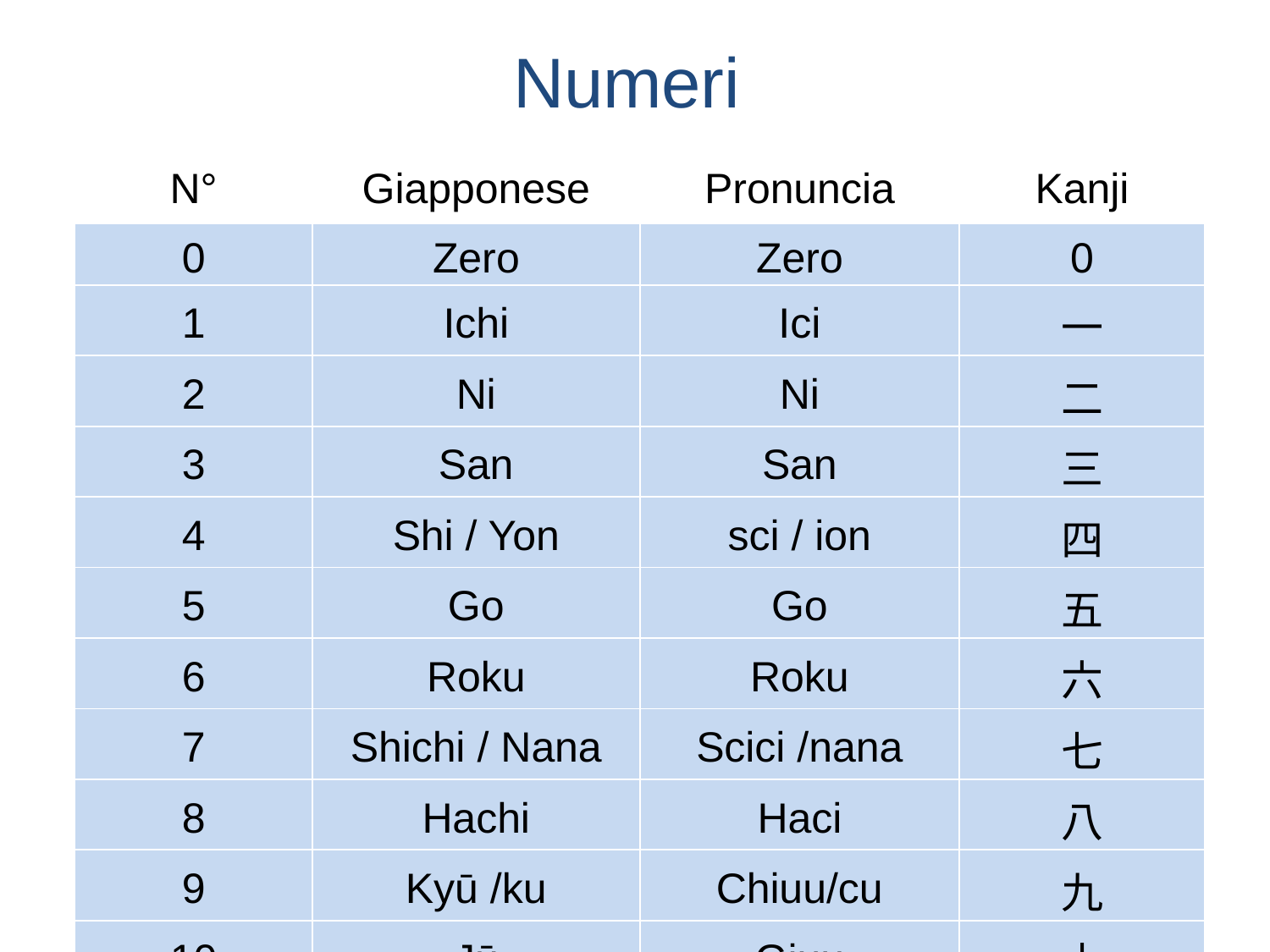

# Numeri
| N° | Giapponese | Pronuncia | Kanji |
| --- | --- | --- | --- |
| 0 | Zero | Zero | 0 |
| 1 | Ichi | Ici | 一 |
| 2 | Ni | Ni | 二 |
| 3 | San | San | 三 |
| 4 | Shi / Yon | sci / ion | 四 |
| 5 | Go | Go | 五 |
| 6 | Roku | Roku | 六 |
| 7 | Shichi / Nana | Scici /nana | 七 |
| 8 | Hachi | Haci | 八 |
| 9 | Kyū /ku | Chiuu/cu | 九 |
| 10 | Jū | Giuu | 十 |